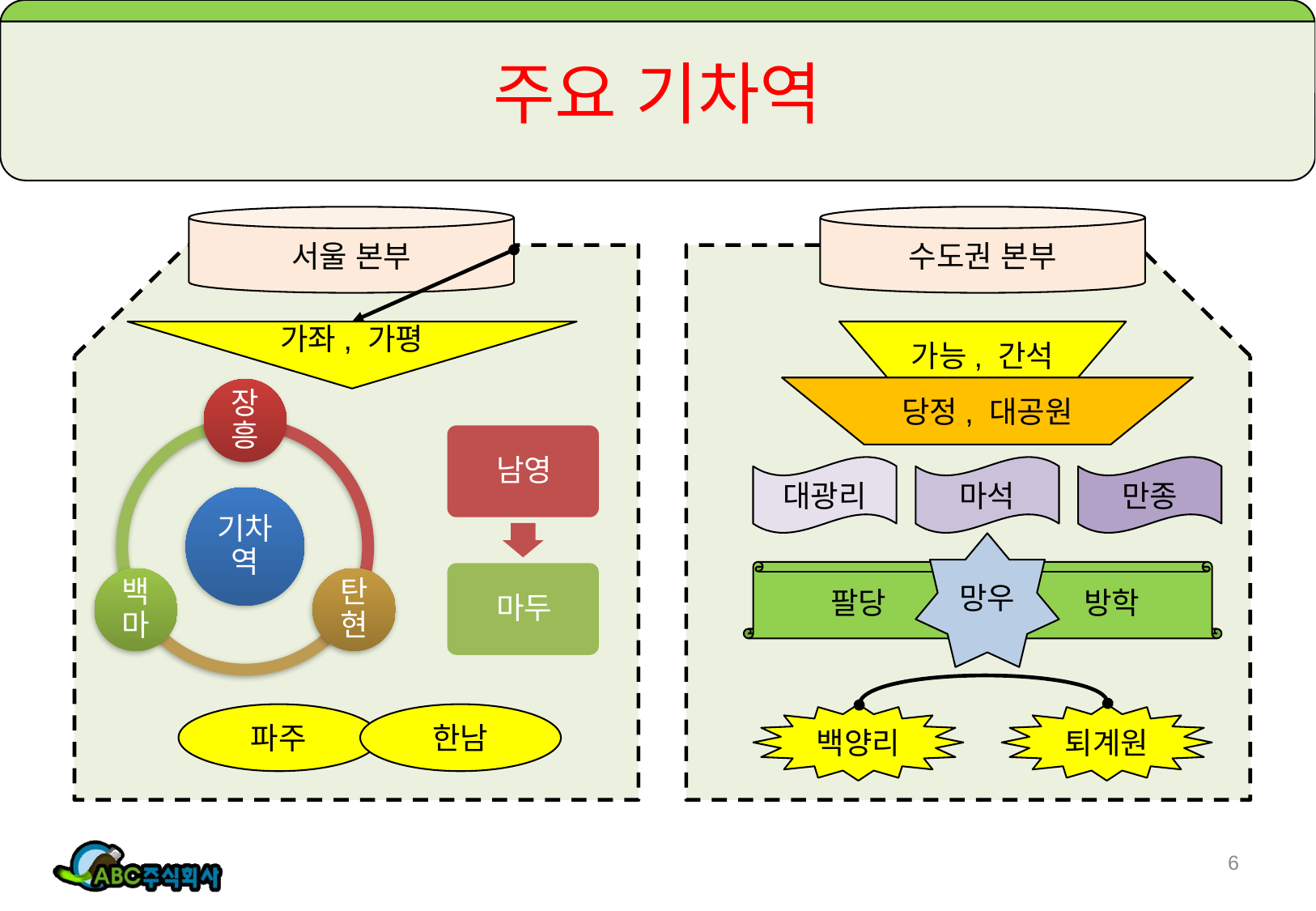

# 주요 기차역
서울 본부

가좌, 가평
기차역
장흥
탄현
백마
남영

마두
파주
한남
수도권 본부

가능, 간석
당정, 대공원
대광리
마석
만종
망우
팔당
방학
백양리
퇴계원
6